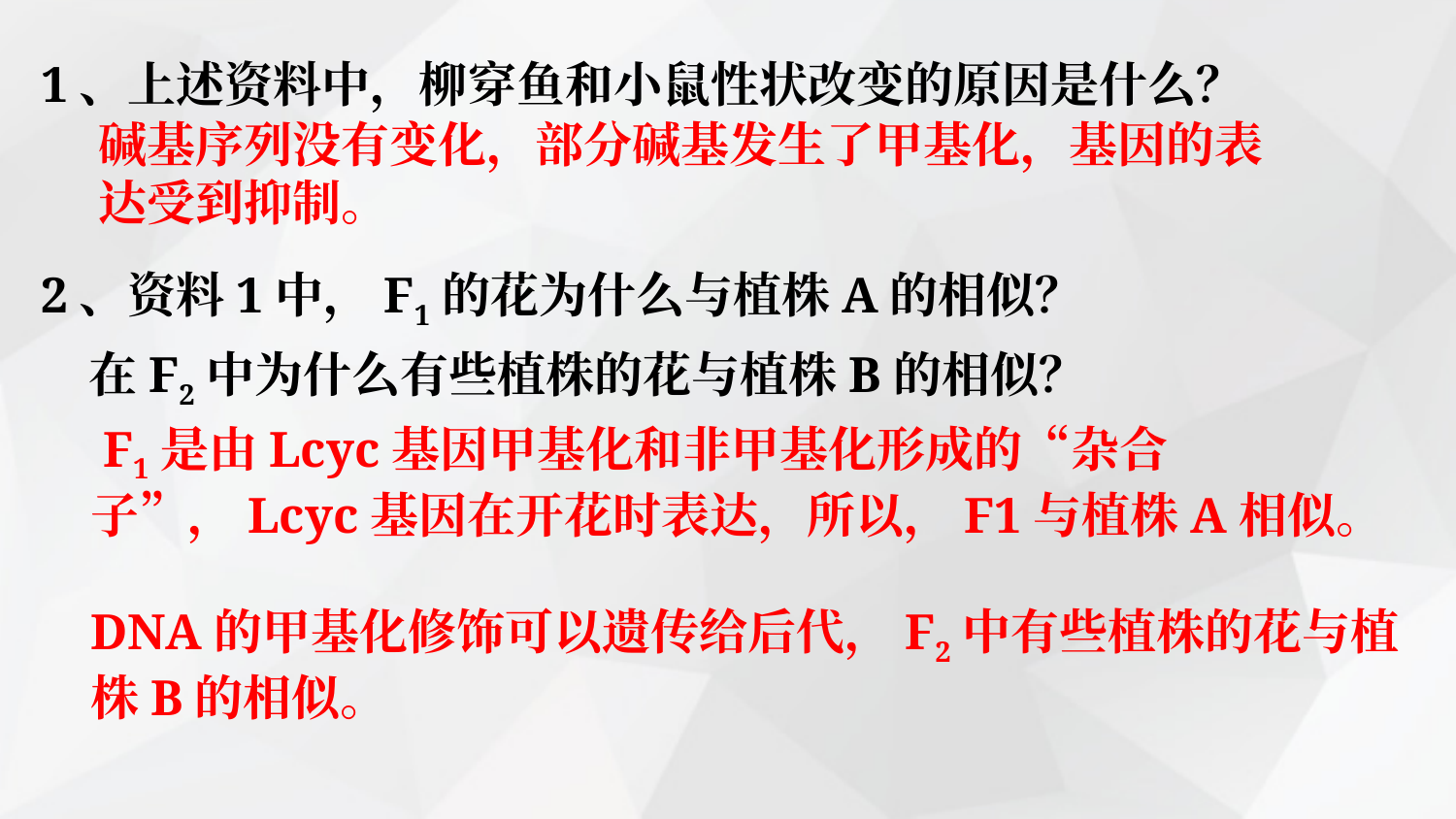

1、上述资料中，柳穿鱼和小鼠性状改变的原因是什么？

2、资料1中，F1的花为什么与植株A的相似？
   在F2中为什么有些植株的花与植株B的相似？

碱基序列没有变化，部分碱基发生了甲基化，基因的表达受到抑制。
 F1是由Lcyc基因甲基化和非甲基化形成的“杂合子”，Lcyc基因在开花时表达，所以，F1与植株A相似。

DNA的甲基化修饰可以遗传给后代，F2中有些植株的花与植株B的相似。